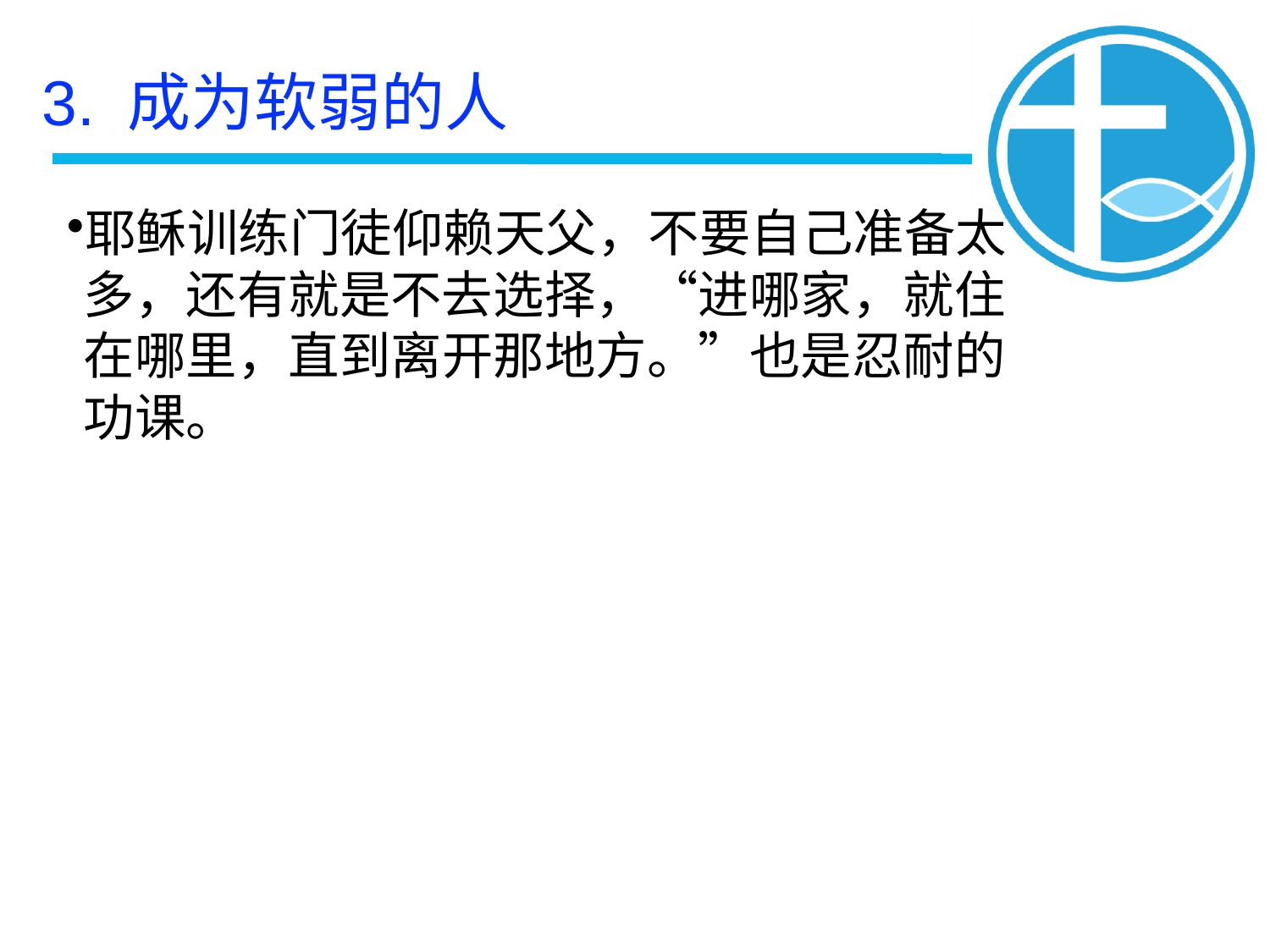

3. 成为软弱的人
耶稣训练门徒仰赖天父，不要自己准备太多，还有就是不去选择，“进哪家，就住在哪里，直到离开那地方。”也是忍耐的功课。